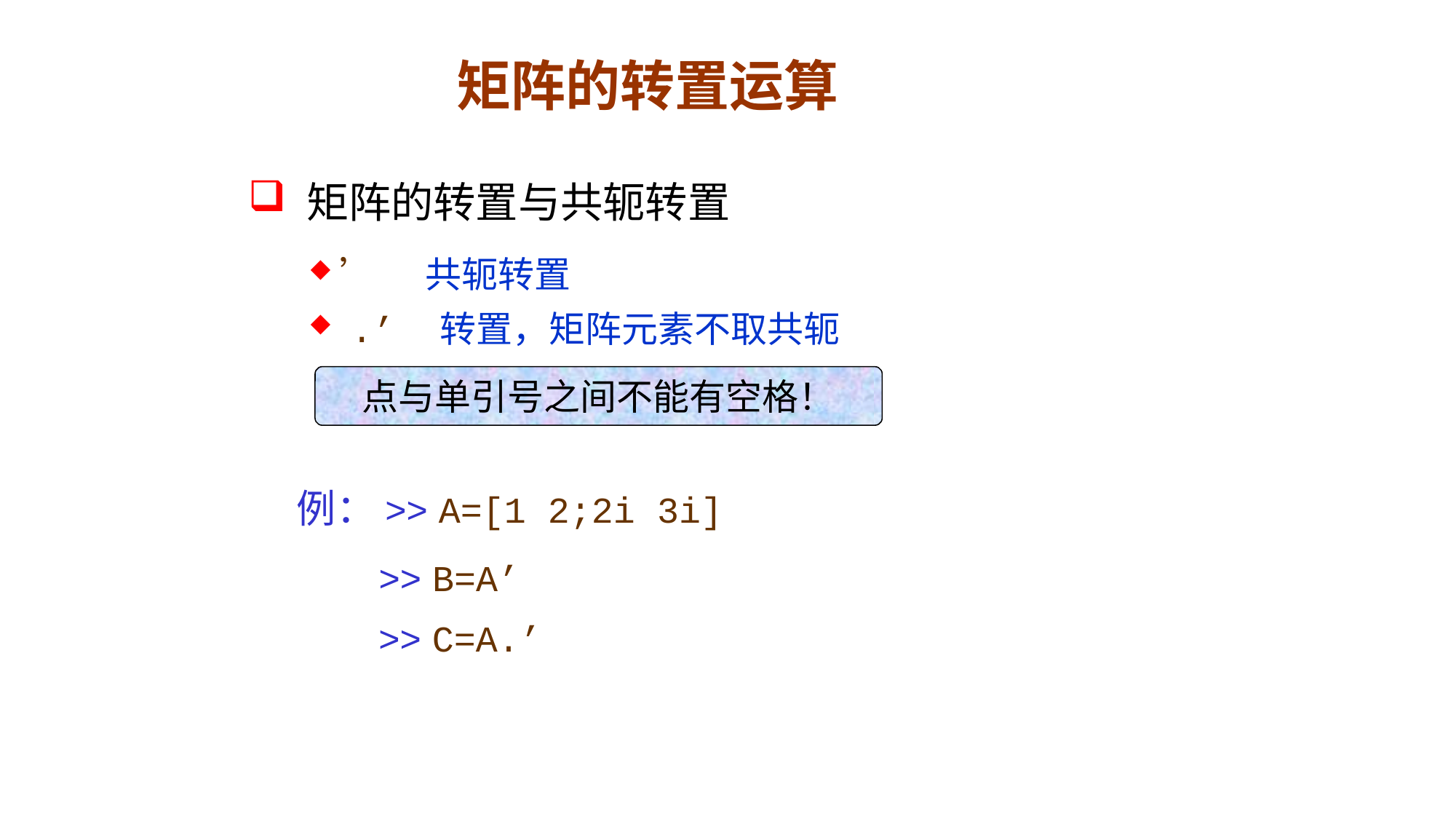

# 矩阵的转置运算
 矩阵的转置与共轭转置
 ’     共轭转置
 .’    转置，矩阵元素不取共轭
点与单引号之间不能有空格！
例：>> A=[1 2;2i 3i]
>> B=A’
>> C=A.’